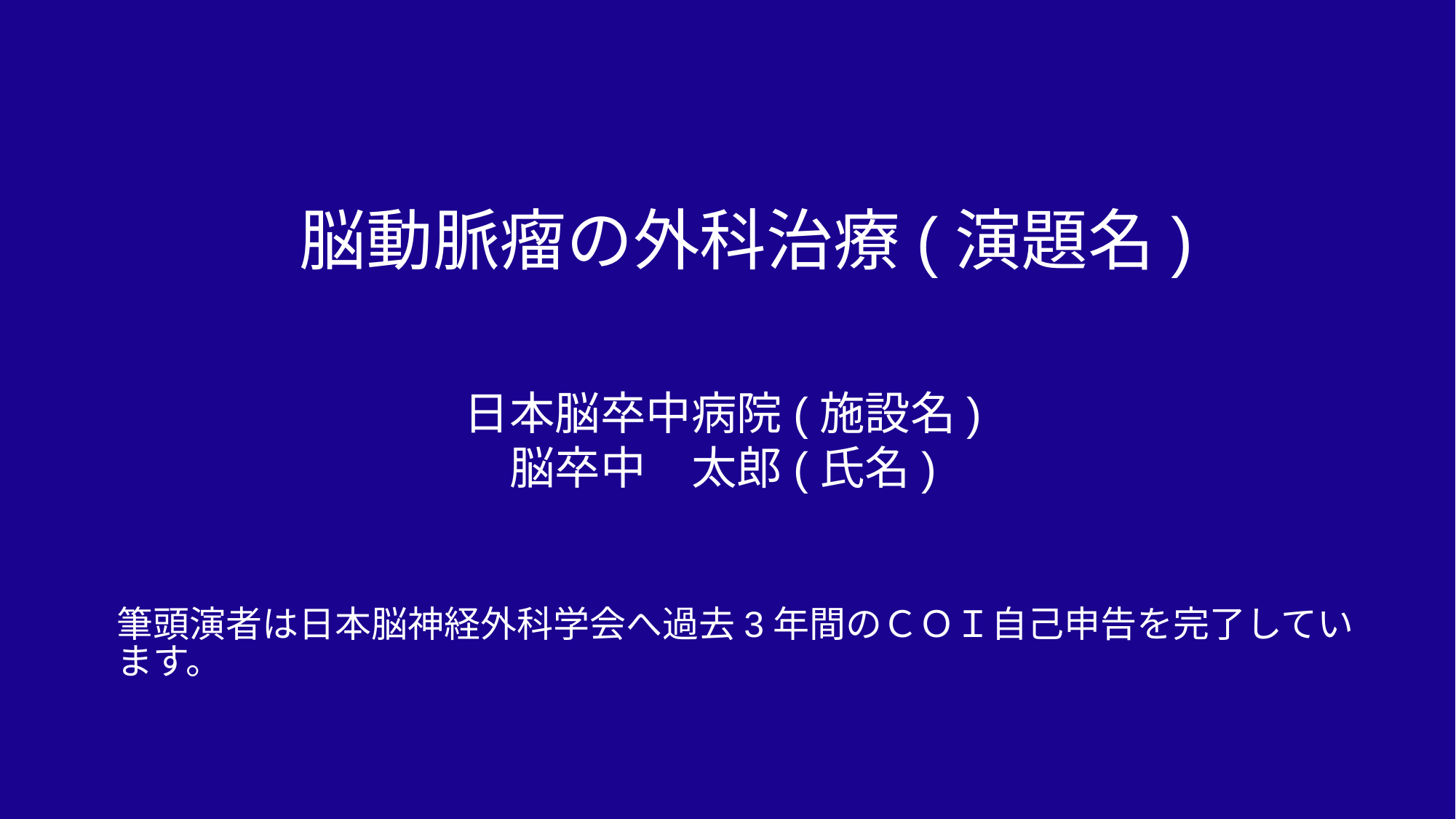

脳動脈瘤の外科治療(演題名)
日本脳卒中病院(施設名)
脳卒中　太郎(氏名)
筆頭演者は日本脳神経外科学会へ過去3年間のＣＯＩ自己申告を完了しています。